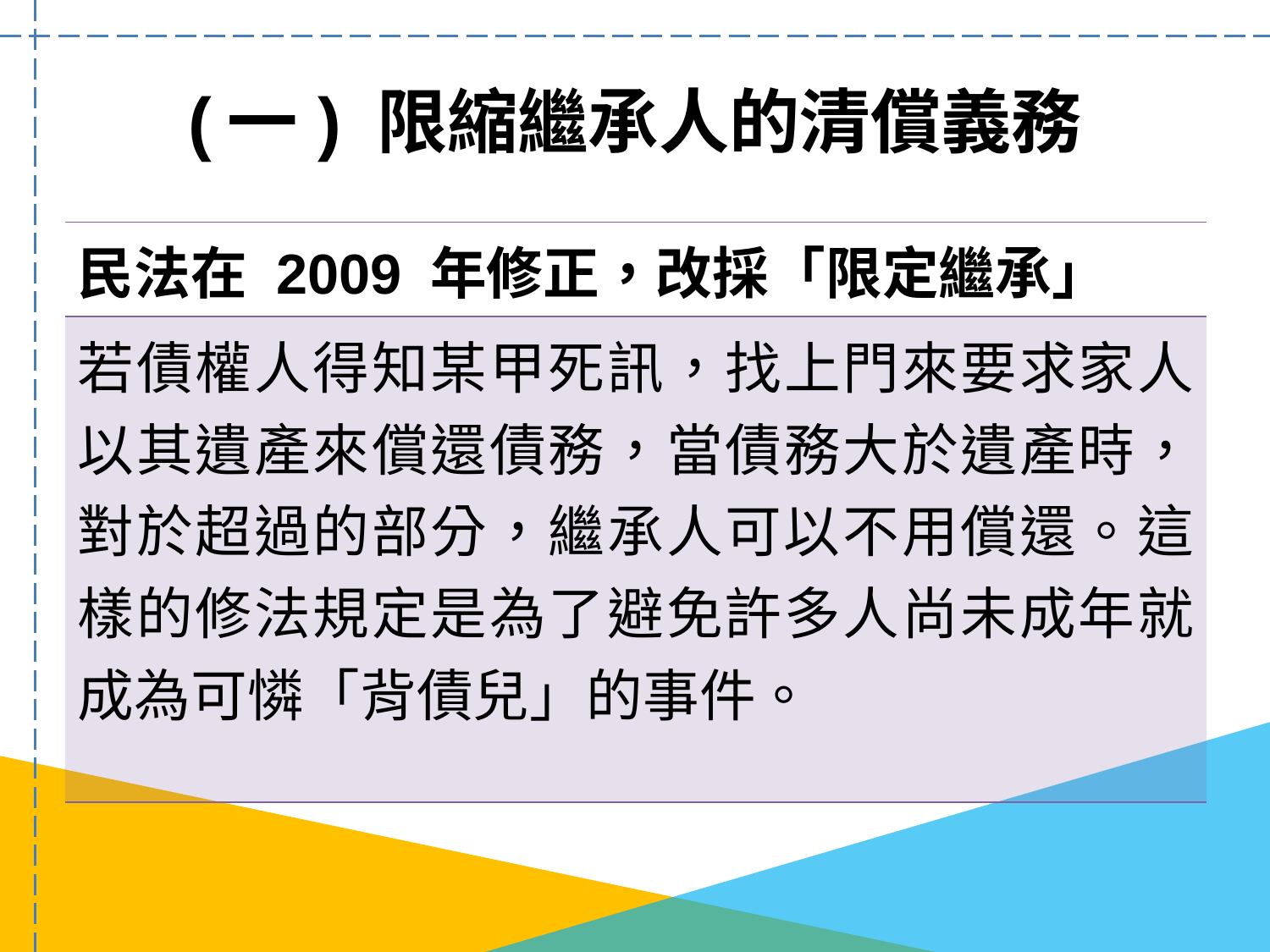

# (一) 限縮繼承人的清償義務
| 民法在 2009 年修正，改採「限定繼承」 |
| --- |
| 若債權人得知某甲死訊，找上門來要求家人以其遺產來償還債務，當債務大於遺產時，對於超過的部分，繼承人可以不用償還。這樣的修法規定是為了避免許多人尚未成年就成為可憐「背債兒」的事件。 |